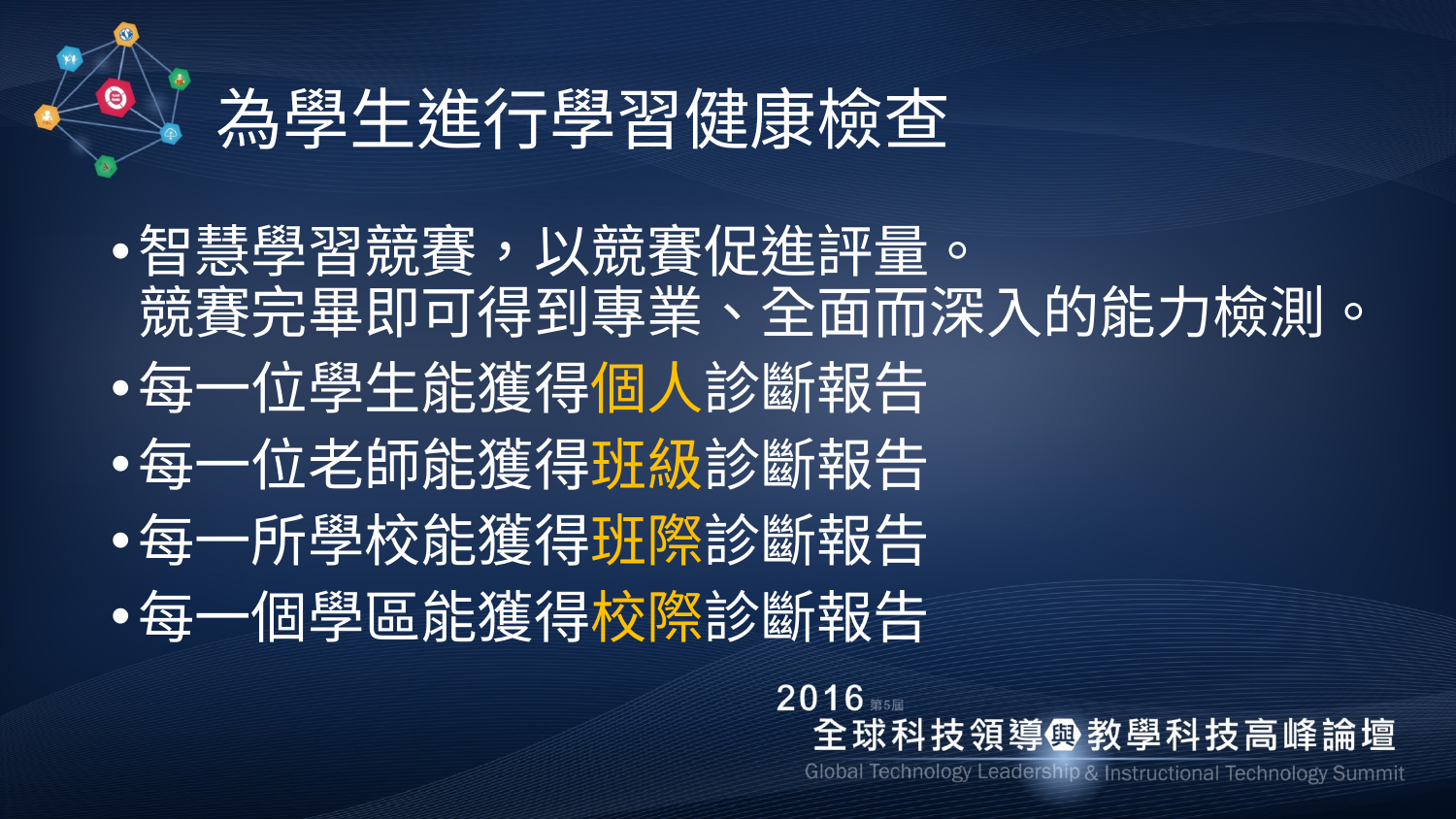

# 為學生進行學習健康檢查
智慧學習競賽，以競賽促進評量。
競賽完畢即可得到專業、全面而深入的能力檢測。
每一位學生能獲得個人診斷報告
每一位老師能獲得班級診斷報告
每一所學校能獲得班際診斷報告
每一個學區能獲得校際診斷報告